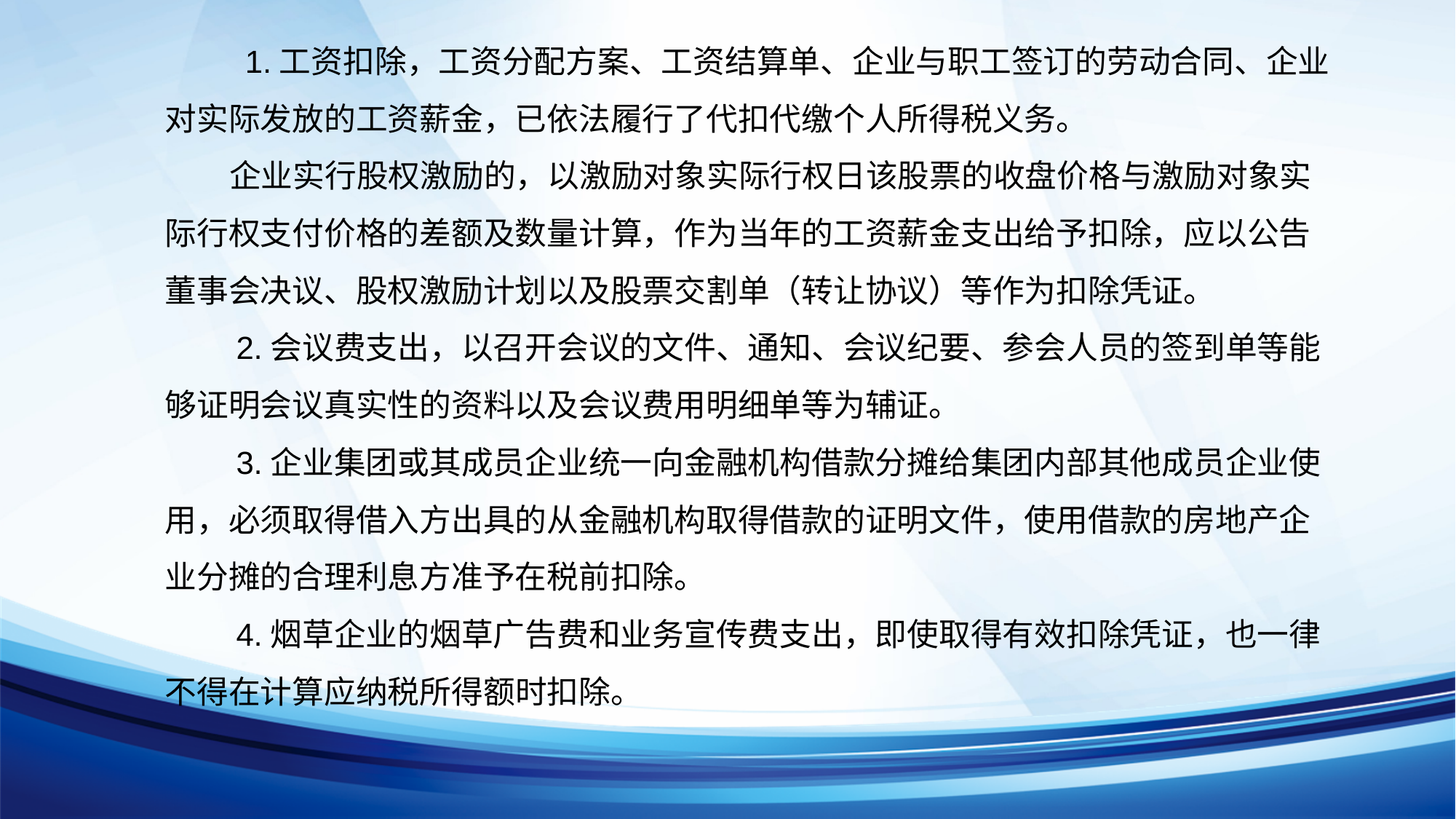

1.工资扣除，工资分配方案、工资结算单、企业与职工签订的劳动合同、企业对实际发放的工资薪金，已依法履行了代扣代缴个人所得税义务。
        企业实行股权激励的，以激励对象实际行权日该股票的收盘价格与激励对象实际行权支付价格的差额及数量计算，作为当年的工资薪金支出给予扣除，应以公告董事会决议、股权激励计划以及股票交割单（转让协议）等作为扣除凭证。
        2.会议费支出，以召开会议的文件、通知、会议纪要、参会人员的签到单等能够证明会议真实性的资料以及会议费用明细单等为辅证。
        3.企业集团或其成员企业统一向金融机构借款分摊给集团内部其他成员企业使用，必须取得借入方出具的从金融机构取得借款的证明文件，使用借款的房地产企业分摊的合理利息方准予在税前扣除。
        4.烟草企业的烟草广告费和业务宣传费支出，即使取得有效扣除凭证，也一律不得在计算应纳税所得额时扣除。